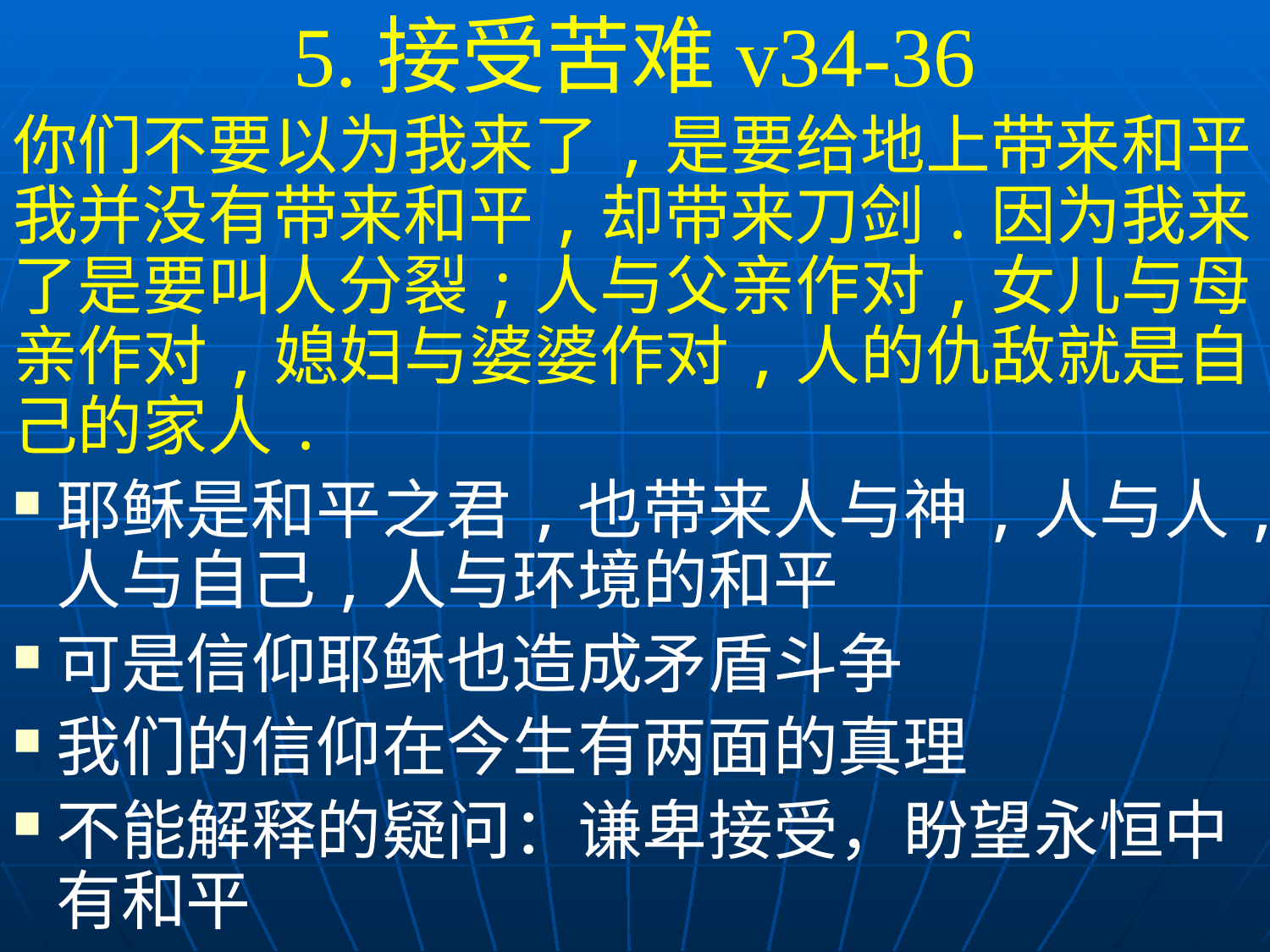

5.接受苦难v34-36
你们不要以为我来了,是要给地上带来和平;我并没有带来和平,却带来刀剑.因为我来了是要叫人分裂;人与父亲作对,女儿与母亲作对,媳妇与婆婆作对,人的仇敌就是自己的家人.
耶稣是和平之君,也带来人与神,人与人,人与自己,人与环境的和平
可是信仰耶稣也造成矛盾斗争
我们的信仰在今生有两面的真理
不能解释的疑问：谦卑接受，盼望永恒中有和平